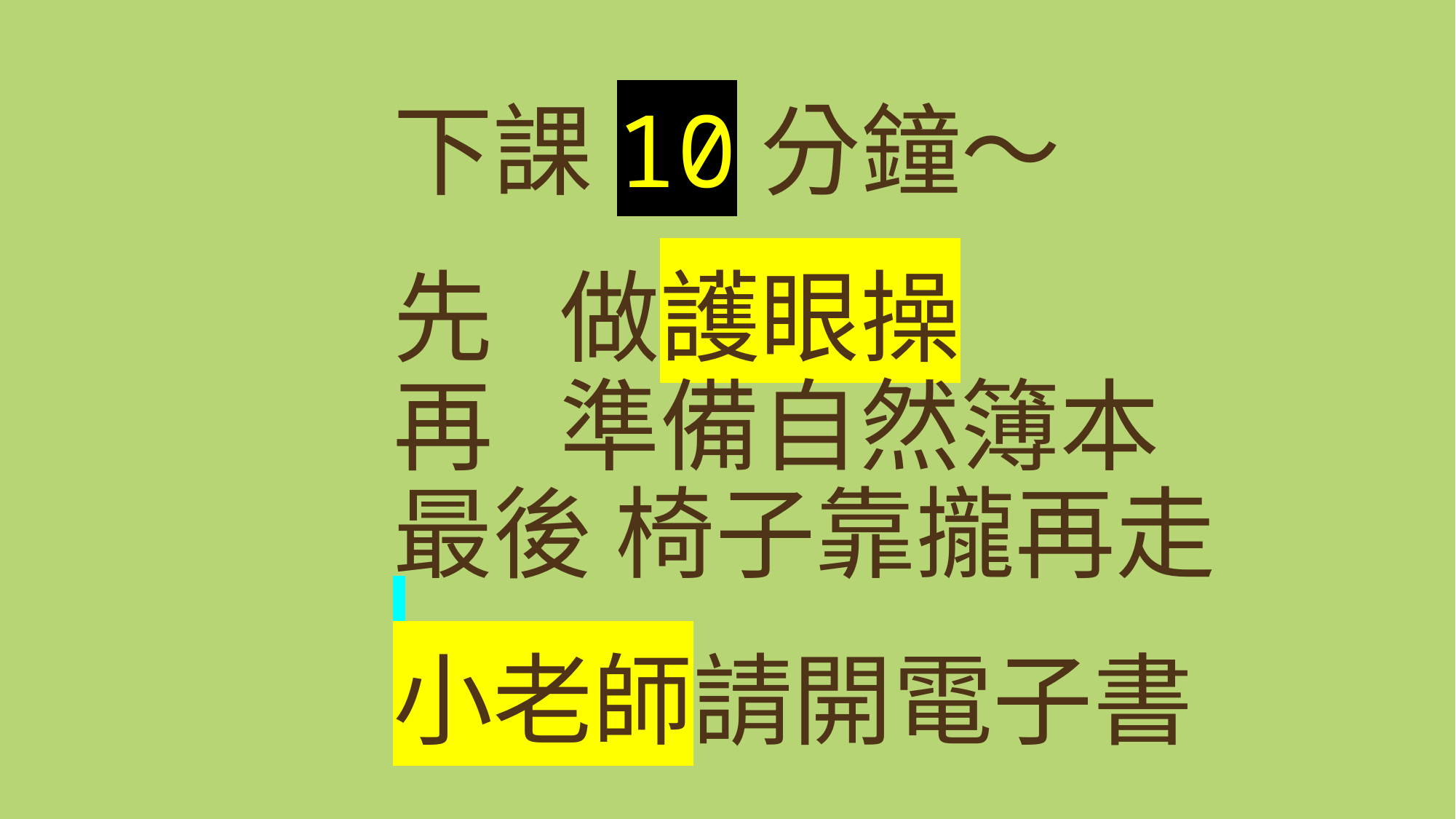

# 下課10分鐘～ 先   做護眼操 再   準備自然簿本 最後 椅子靠攏再走 小老師請開電子書